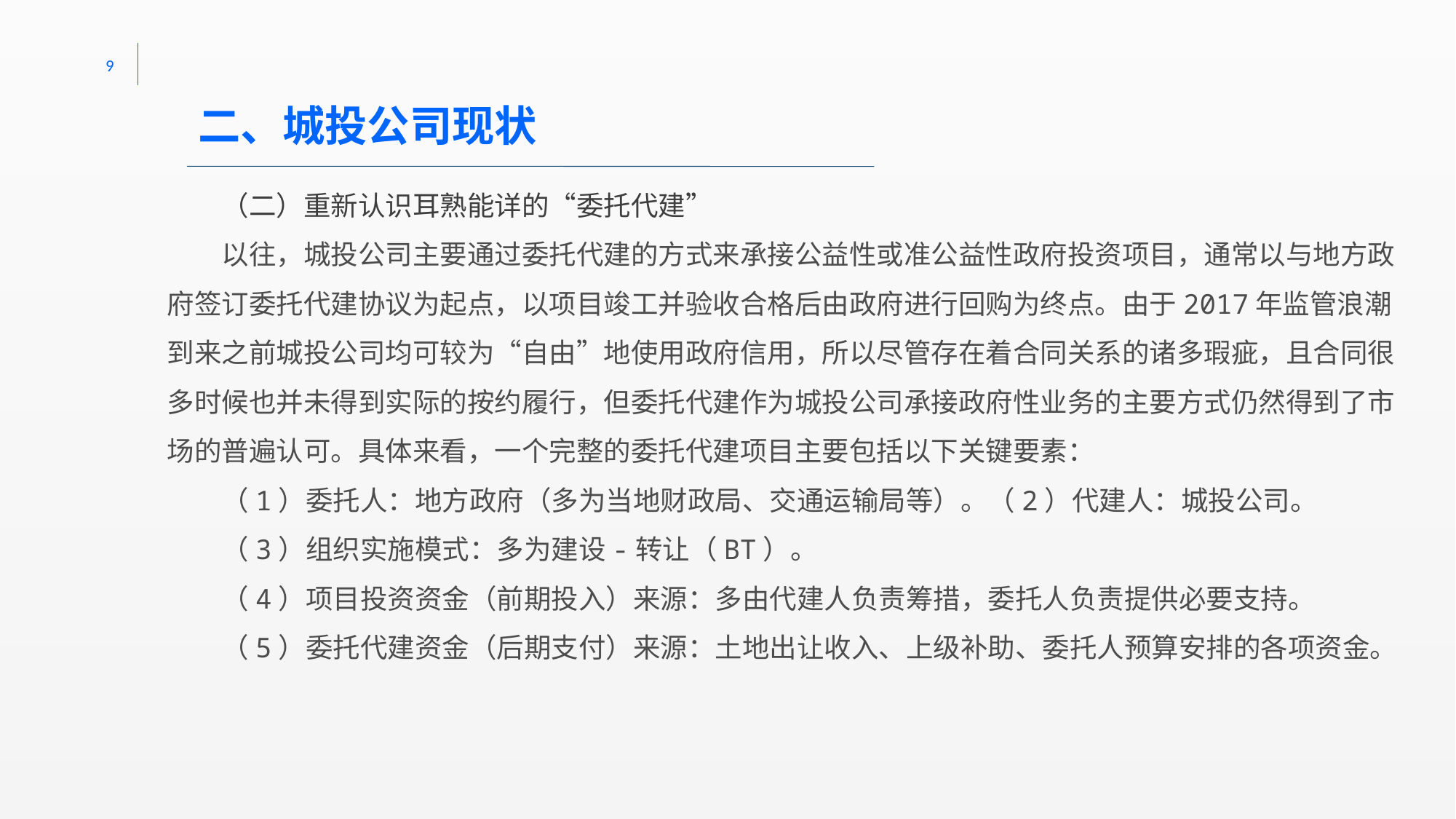

二、城投公司现状
（二）重新认识耳熟能详的“委托代建”
以往，城投公司主要通过委托代建的方式来承接公益性或准公益性政府投资项目，通常以与地方政府签订委托代建协议为起点，以项目竣工并验收合格后由政府进行回购为终点。由于2017年监管浪潮到来之前城投公司均可较为“自由”地使用政府信用，所以尽管存在着合同关系的诸多瑕疵，且合同很多时候也并未得到实际的按约履行，但委托代建作为城投公司承接政府性业务的主要方式仍然得到了市场的普遍认可。具体来看，一个完整的委托代建项目主要包括以下关键要素：
（1）委托人：地方政府（多为当地财政局、交通运输局等）。（2）代建人：城投公司。
（3）组织实施模式：多为建设-转让（BT）。
（4）项目投资资金（前期投入）来源：多由代建人负责筹措，委托人负责提供必要支持。
（5）委托代建资金（后期支付）来源：土地出让收入、上级补助、委托人预算安排的各项资金。
2